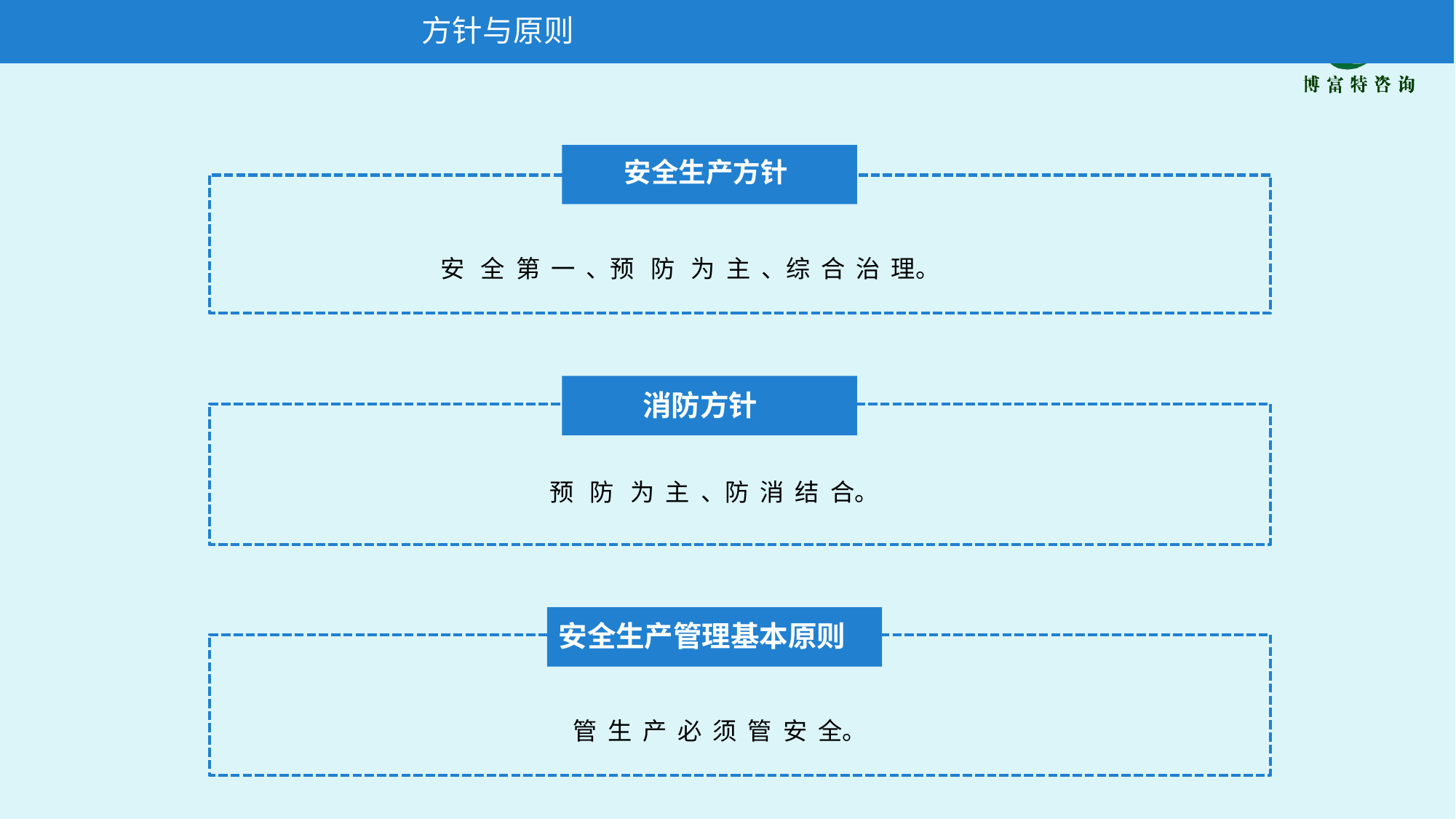

方针与原则

安全生产方针

安   全  第  一  、预   防   为  主  、综  合  治  理。

消防方针

预   防   为  主  、防  消  结  合。

安全生产管理基本原则

管  生  产  必  须  管  安  全。